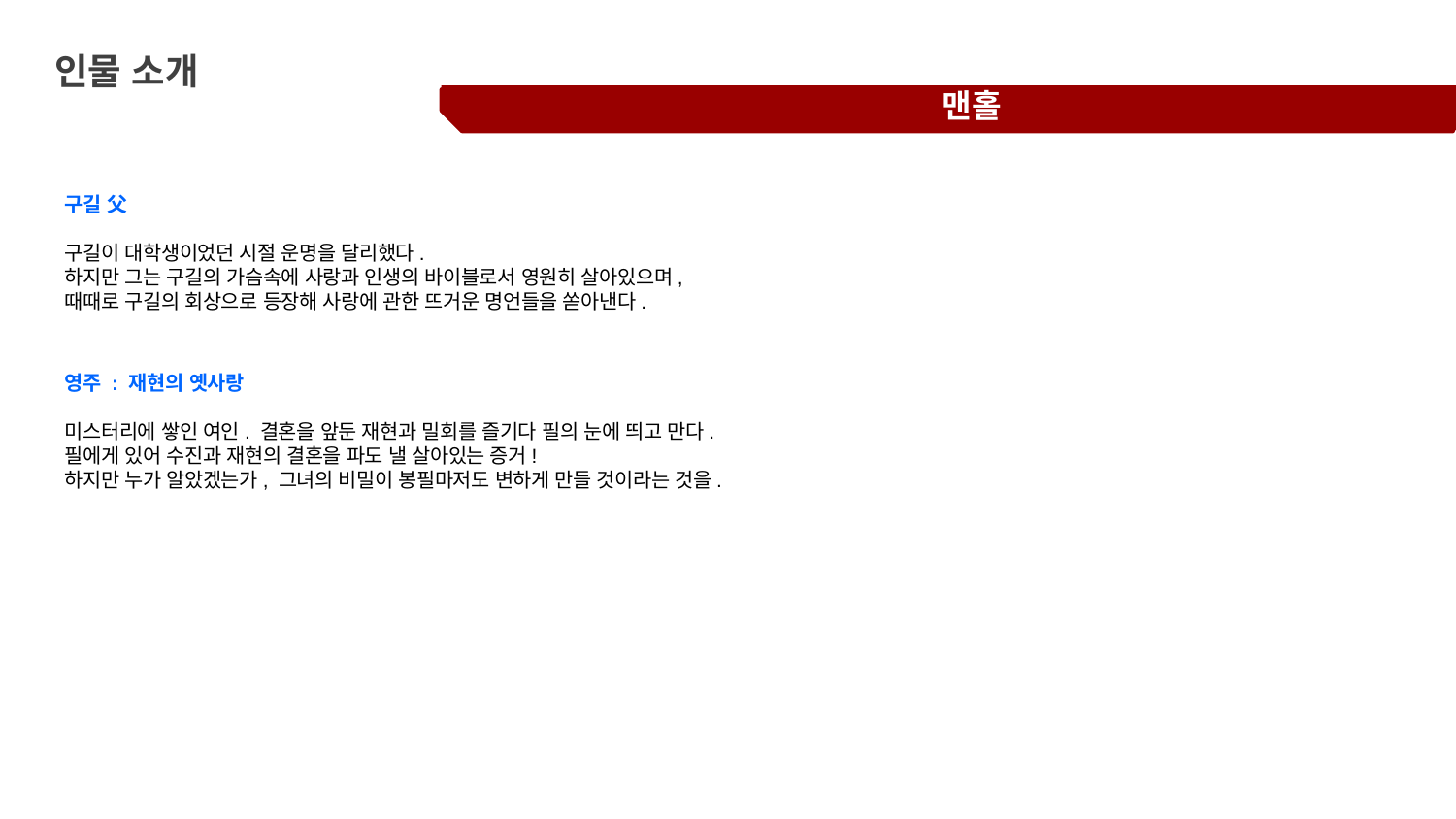

인물 소개
맨홀

구길 父

구길이 대학생이었던 시절 운명을 달리했다.
하지만 그는 구길의 가슴속에 사랑과 인생의 바이블로서 영원히 살아있으며,
때때로 구길의 회상으로 등장해 사랑에 관한 뜨거운 명언들을 쏟아낸다.

영주 : 재현의 옛사랑

미스터리에 쌓인 여인. 결혼을 앞둔 재현과 밀회를 즐기다 필의 눈에 띄고 만다.
필에게 있어 수진과 재현의 결혼을 파도 낼 살아있는 증거!
하지만 누가 알았겠는가, 그녀의 비밀이 봉필마저도 변하게 만들 것이라는 것을.